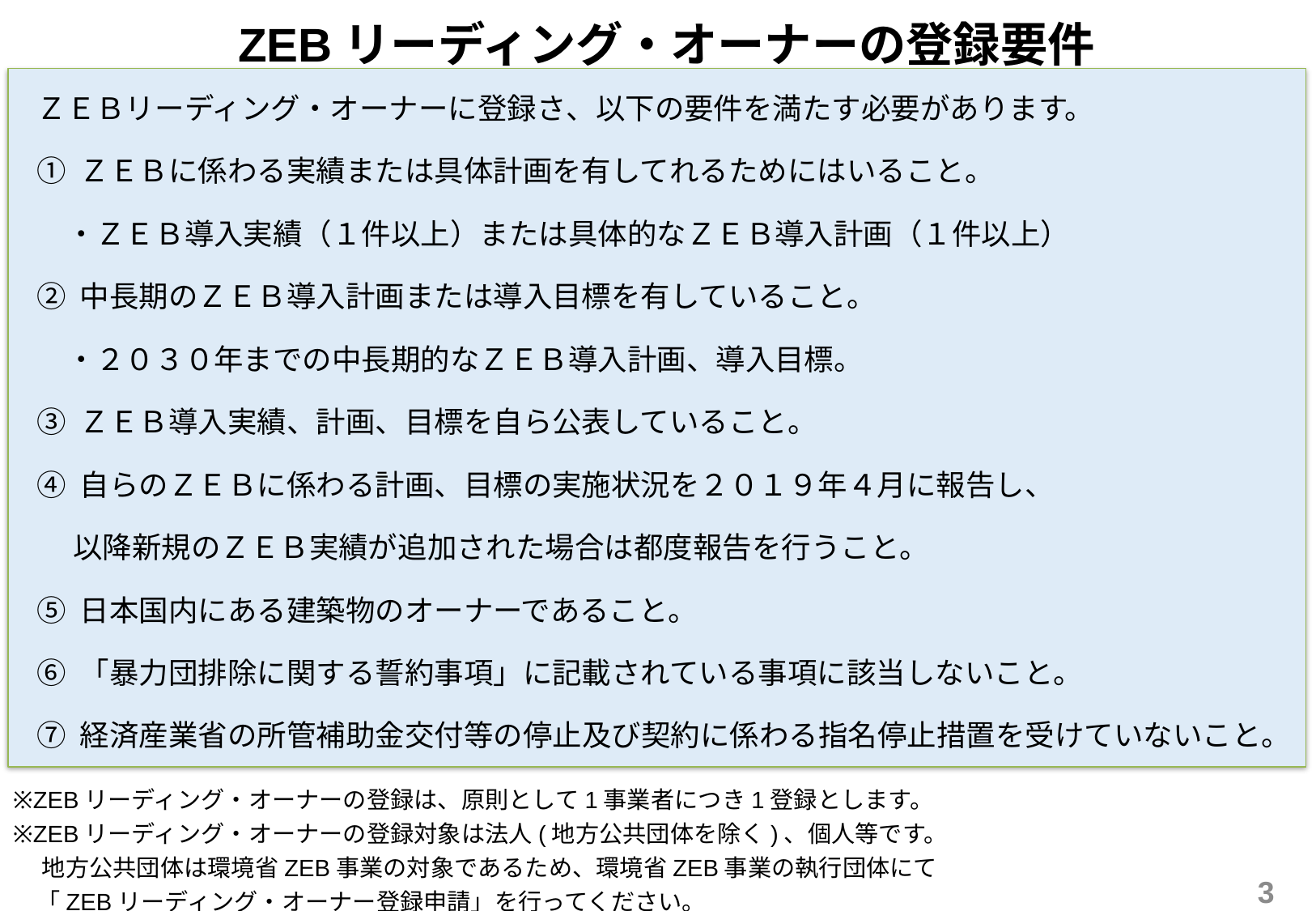

ZEBリーディング・オーナーの登録要件
ＺＥＢリーディング・オーナーに登録さ、以下の要件を満たす必要があります。
① ＺＥＢに係わる実績または具体計画を有してれるためにはいること。
　・ＺＥＢ導入実績（１件以上）または具体的なＺＥＢ導入計画（１件以上）
② 中長期のＺＥＢ導入計画または導入目標を有していること。
　・２０３０年までの中長期的なＺＥＢ導入計画、導入目標。
③ ＺＥＢ導入実績、計画、目標を自ら公表していること。
④ 自らのＺＥＢに係わる計画、目標の実施状況を２０１９年４月に報告し、
　 以降新規のＺＥＢ実績が追加された場合は都度報告を行うこと。
⑤ 日本国内にある建築物のオーナーであること。
⑥ 「暴力団排除に関する誓約事項」に記載されている事項に該当しないこと。
⑦ 経済産業省の所管補助金交付等の停止及び契約に係わる指名停止措置を受けていないこと。
※ZEBリーディング・オーナーの登録は、原則として1事業者につき1登録とします。
※ZEBリーディング・オーナーの登録対象は法人(地方公共団体を除く)、個人等です。
　 地方公共団体は環境省ZEB事業の対象であるため、環境省ZEB事業の執行団体にて
　「ZEBリーディング・オーナー登録申請」を行ってください。
3